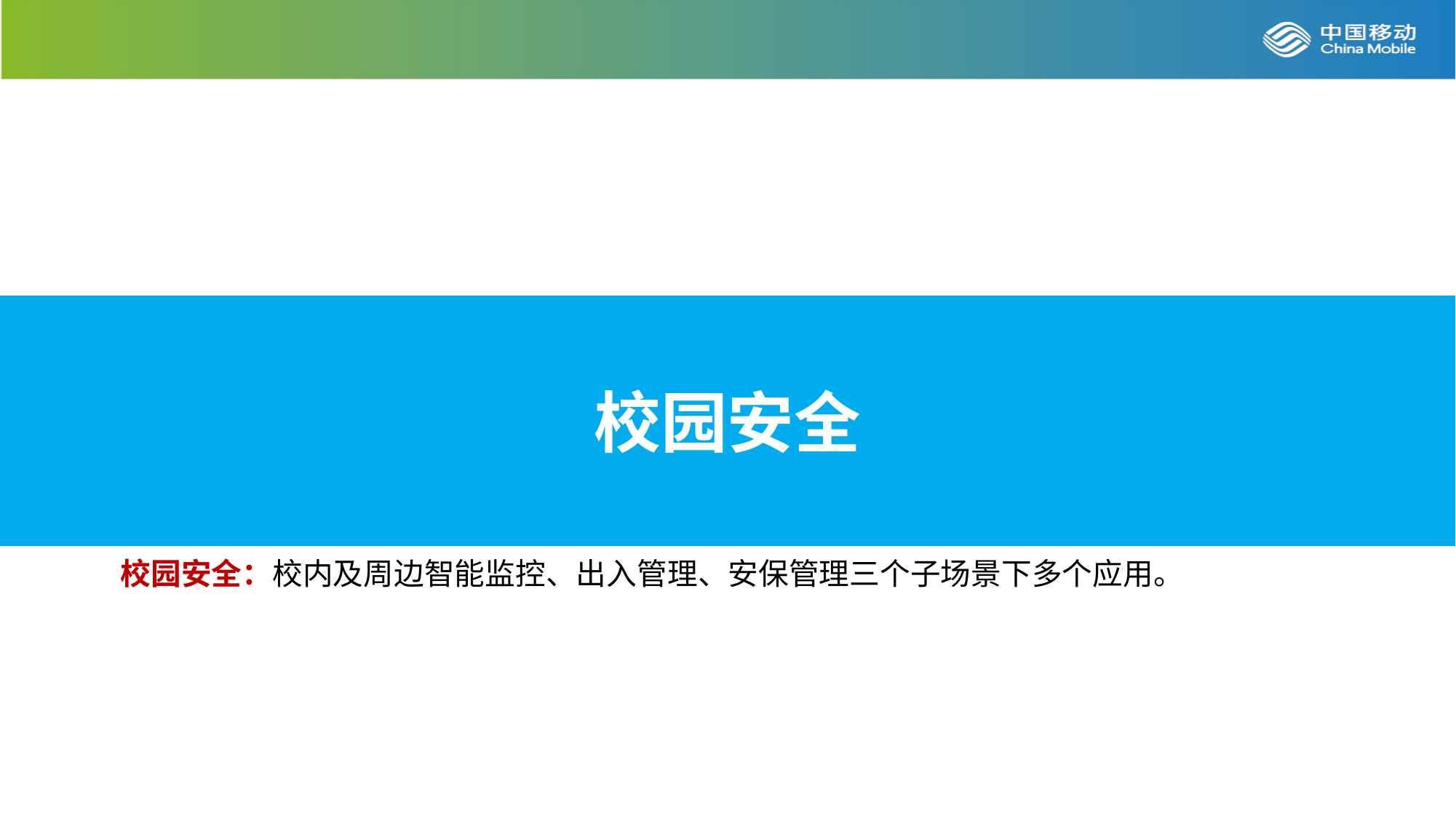

校园安全
校园安全：校内及周边智能监控、出入管理、安保管理三个子场景下多个应用。